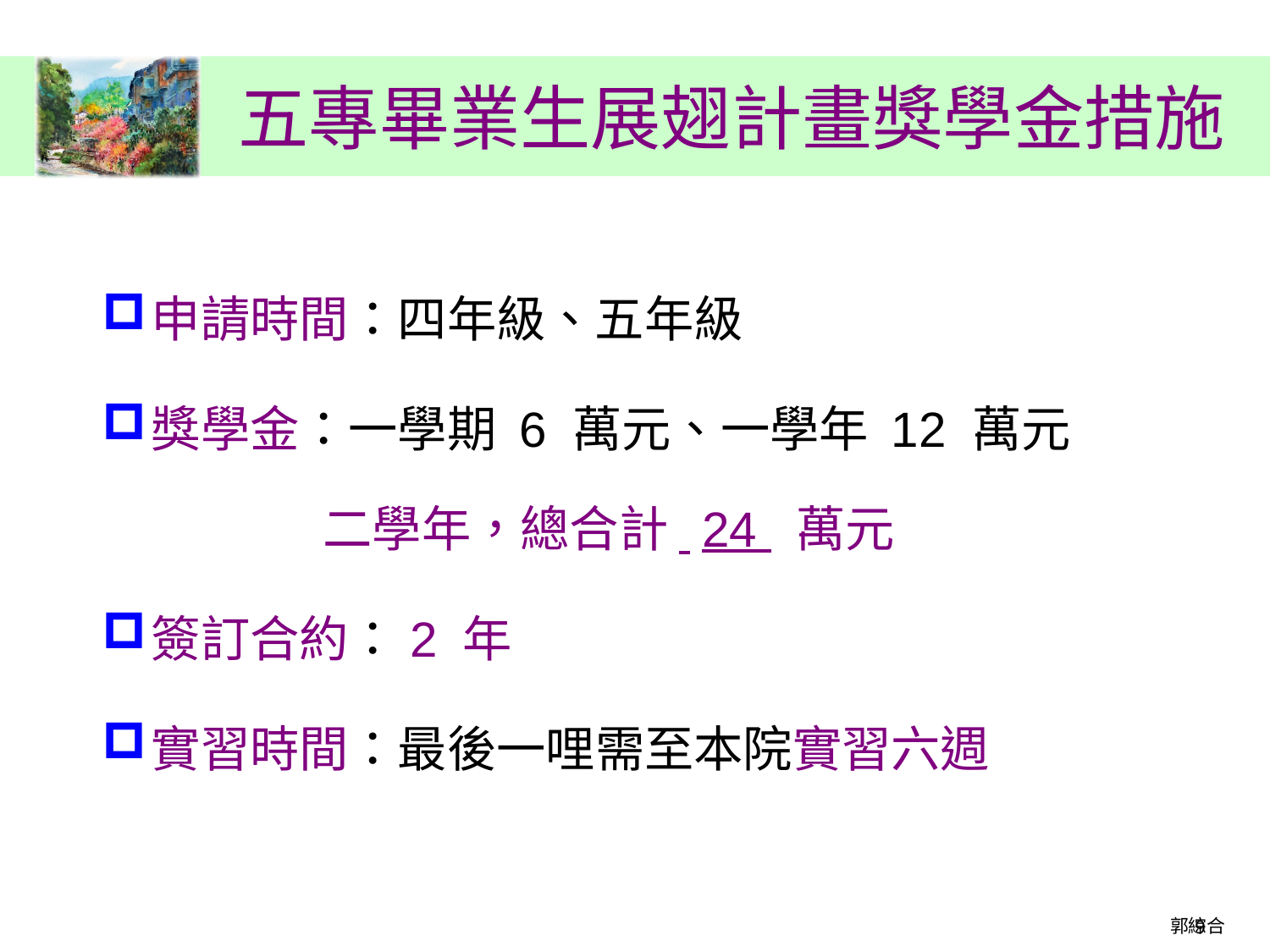

# 五專畢業生展翅計畫獎學金措施
申請時間：四年級、五年級
獎學金：一學期 6 萬元、一學年 12 萬元
                   二學年，總合計  24  萬元
簽訂合約：2 年
實習時間：最後一哩需至本院實習六週